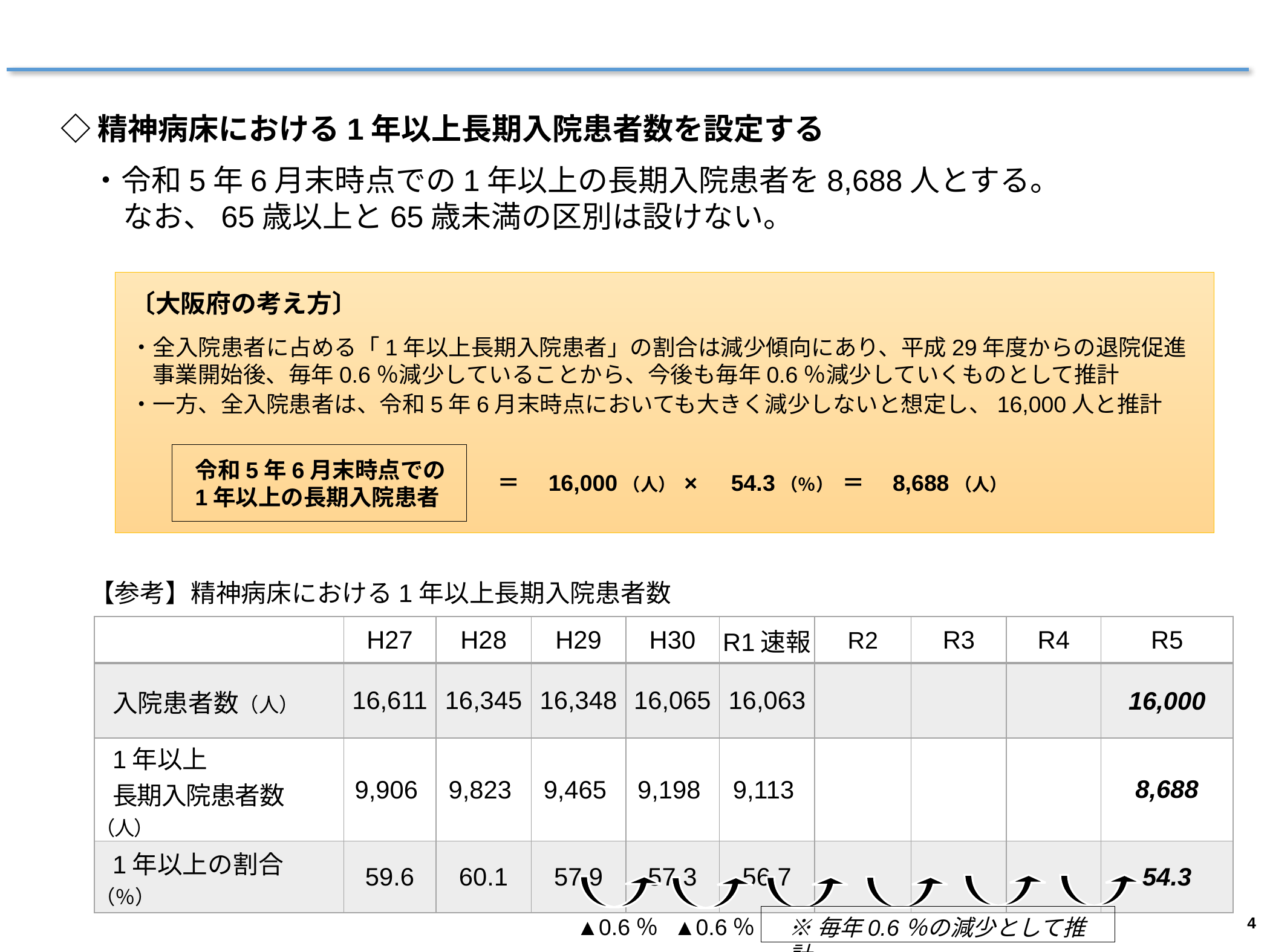

◇ 精神病床における1年以上長期入院患者数を設定する
　　・令和5年6月末時点での1年以上の長期入院患者を8,688人とする。
　なお、65歳以上と65歳未満の区別は設けない。

〔大阪府の考え方〕
・全入院患者に占める「1年以上長期入院患者」の割合は減少傾向にあり、平成29年度からの退院促進
 事業開始後、毎年0.6％減少していることから、今後も毎年0.6％減少していくものとして推計
・一方、全入院患者は、令和5年6月末時点においても大きく減少しないと想定し、16,000人と推計

令和5年6月末時点での
1年以上の長期入院患者
＝　16,000（人） ×　54.3（％）  ＝　8,688（人）
【参考】精神病床における1年以上長期入院患者数

|  | H27 | H28 | H29 | H30 | R1速報 | R2 | R3 | R4 | R5 |
| --- | --- | --- | --- | --- | --- | --- | --- | --- | --- |
| 入院患者数（人） | 16,611 | 16,345 | 16,348 | 16,065 | 16,063 |  |  |  | 16,000 |
| 1年以上 長期入院患者数（人） | 9,906 | 9,823 | 9,465 | 9,198 | 9,113 |  |  |  | 8,688 |
| 1年以上の割合（％） | 59.6 | 60.1 | 57.9 | 57.3 | 56.7 |  |  |  | 54.3 |

4

▲0.6％
▲0.6％
※毎年0.6％の減少として推計